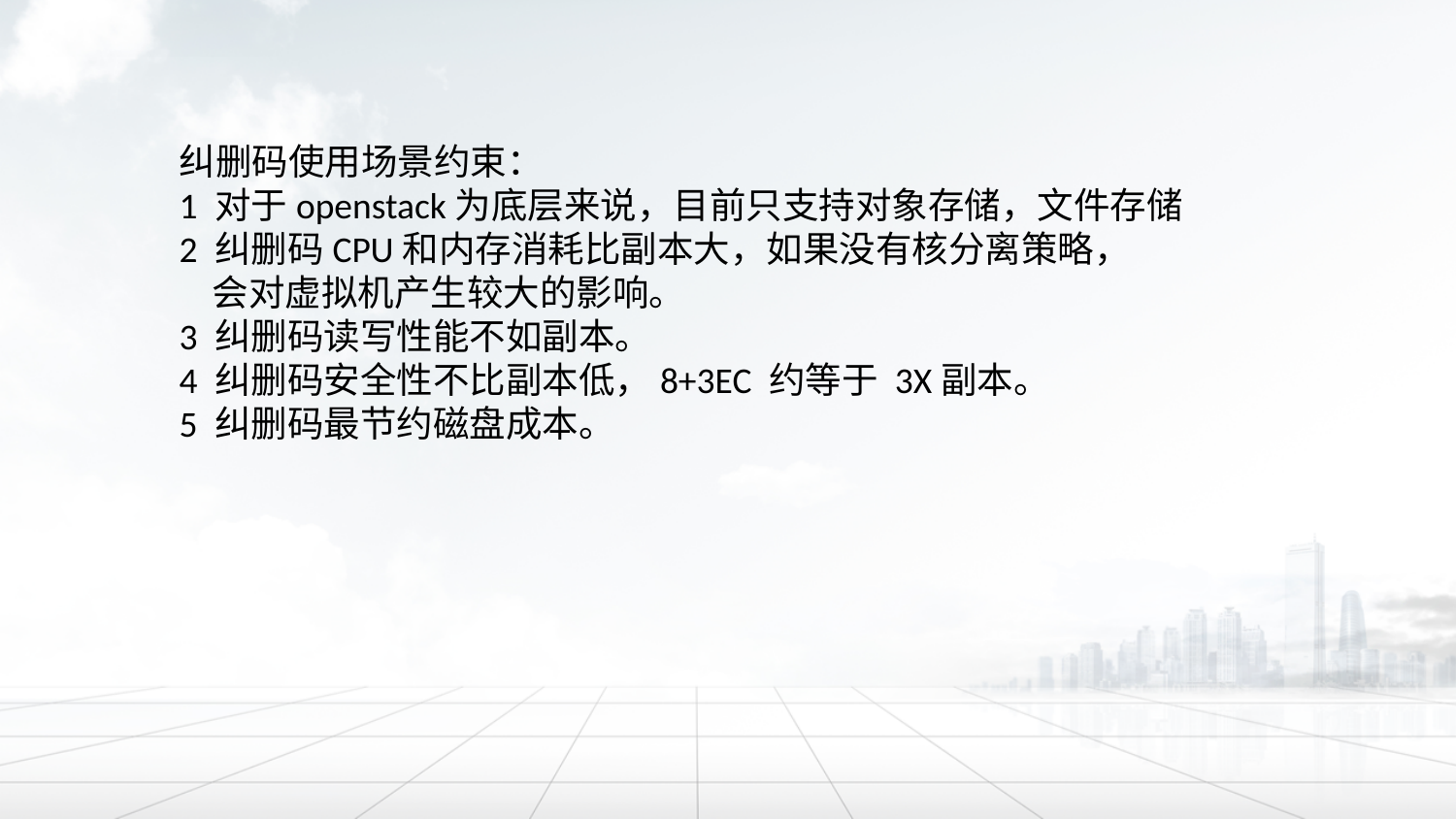

纠删码使用场景约束：
1 对于openstack为底层来说，目前只支持对象存储，文件存储
2 纠删码CPU和内存消耗比副本大，如果没有核分离策略，
   会对虚拟机产生较大的影响。
3 纠删码读写性能不如副本。
4 纠删码安全性不比副本低，8+3EC 约等于 3X副本。
5 纠删码最节约磁盘成本。